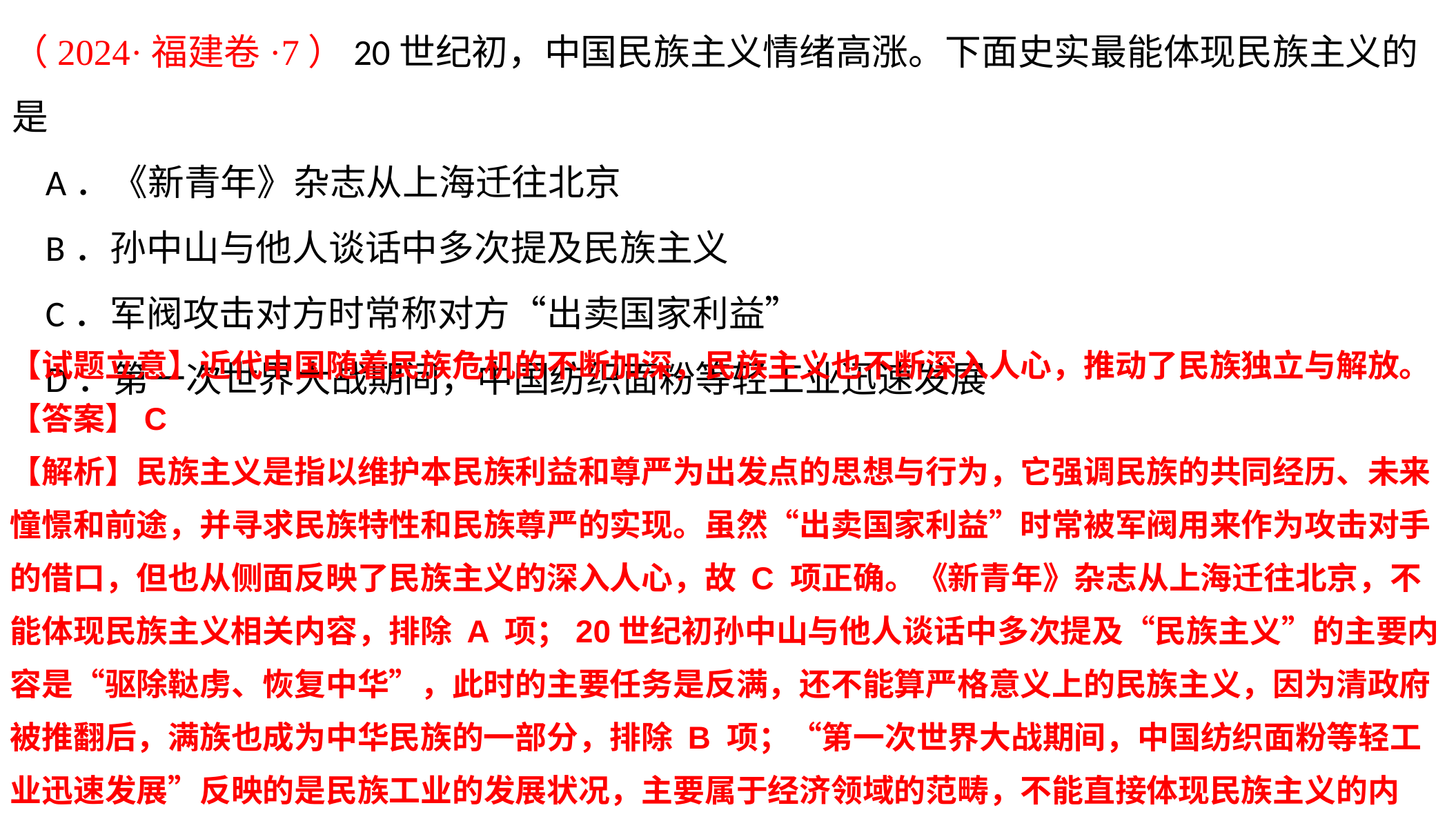

（2024·福建卷·7）20世纪初，中国民族主义情绪高涨。下面史实最能体现民族主义的是
    A．《新青年》杂志从上海迁往北京
    B．孙中山与他人谈话中多次提及民族主义
    C．军阀攻击对方时常称对方“出卖国家利益”
    D．第一次世界大战期间，中国纺织面粉等轻工业迅速发展
【试题立意】近代中国随着民族危机的不断加深，民族主义也不断深入人心，推动了民族独立与解放。
【答案】C
【解析】民族主义是指以维护本民族利益和尊严为出发点的思想与行为，它强调民族的共同经历、未来憧憬和前途，并寻求民族特性和民族尊严的实现。虽然“出卖国家利益”时常被军阀用来作为攻击对手的借口，但也从侧面反映了民族主义的深入人心，故 C 项正确。《新青年》杂志从上海迁往北京，不能体现民族主义相关内容，排除 A 项；20世纪初孙中山与他人谈话中多次提及“民族主义”的主要内容是“驱除鞑虏、恢复中华”，此时的主要任务是反满，还不能算严格意义上的民族主义，因为清政府被推翻后，满族也成为中华民族的一部分，排除 B 项；“第一次世界大战期间，中国纺织面粉等轻工业迅速发展”反映的是民族工业的发展状况，主要属于经济领域的范畴，不能直接体现民族主义的内涵，排除 D 项。